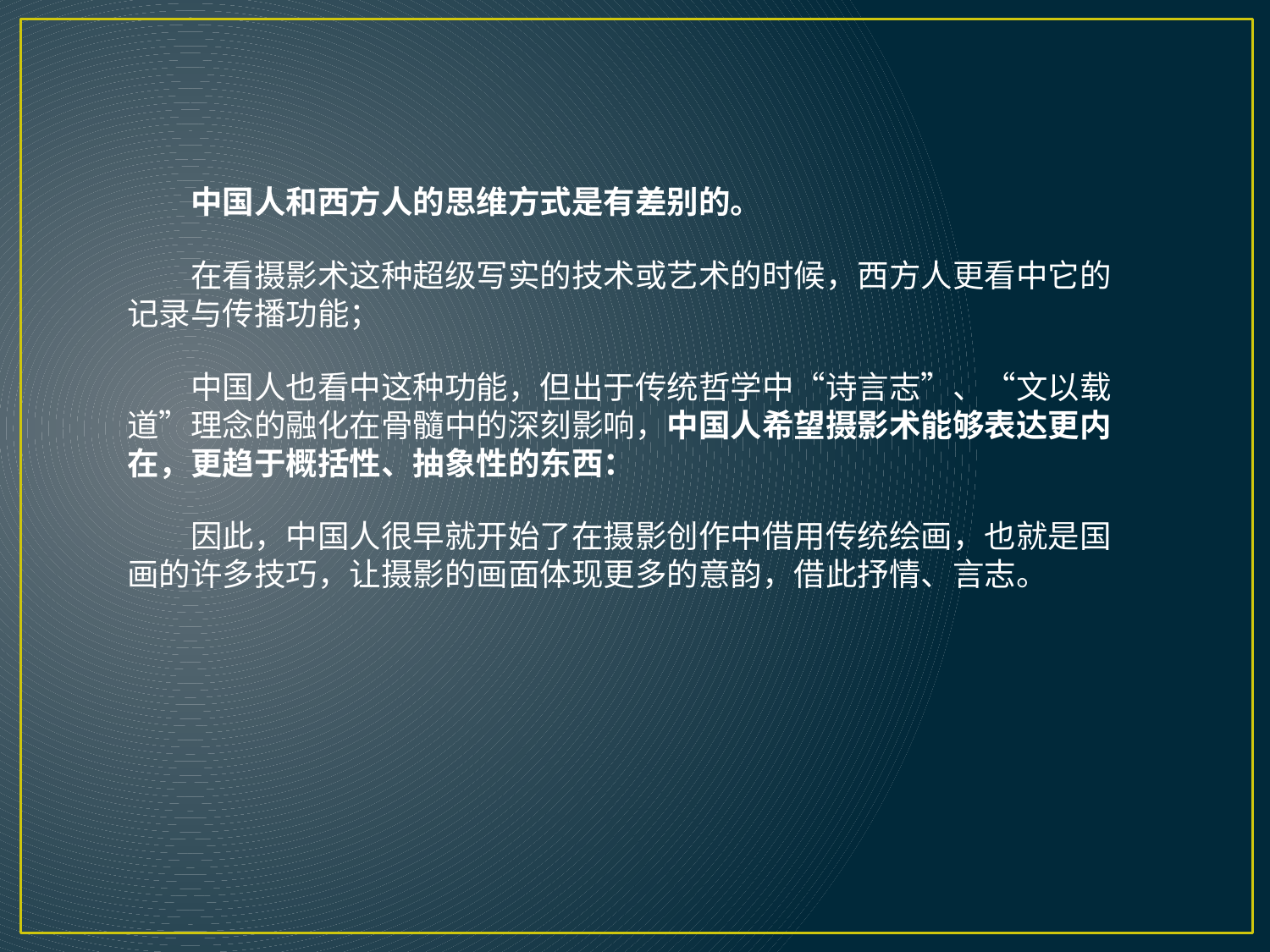

中国人和西方人的思维方式是有差别的。
在看摄影术这种超级写实的技术或艺术的时候，西方人更看中它的记录与传播功能；
中国人也看中这种功能，但出于传统哲学中“诗言志”、“文以载道”理念的融化在骨髓中的深刻影响，中国人希望摄影术能够表达更内在，更趋于概括性、抽象性的东西：
因此，中国人很早就开始了在摄影创作中借用传统绘画，也就是国画的许多技巧，让摄影的画面体现更多的意韵，借此抒情、言志。